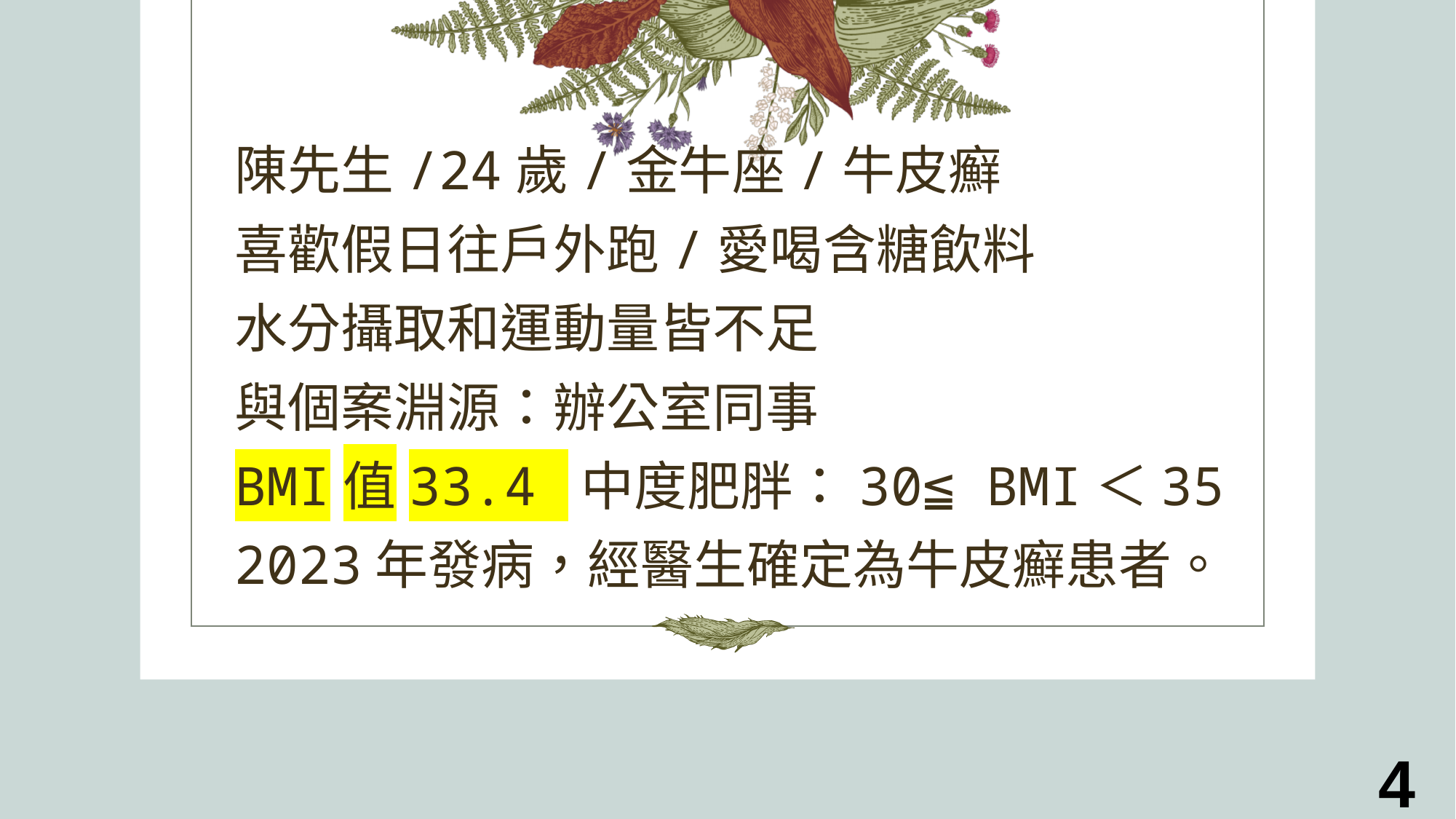

陳先生/24歲/金牛座/牛皮癬
喜歡假日往戶外跑/愛喝含糖飲料
水分攝取和運動量皆不足
與個案淵源：辦公室同事
BMI值33.4 中度肥胖：30≦ BMI＜35
2023年發病，經醫生確定為牛皮癬患者。
4